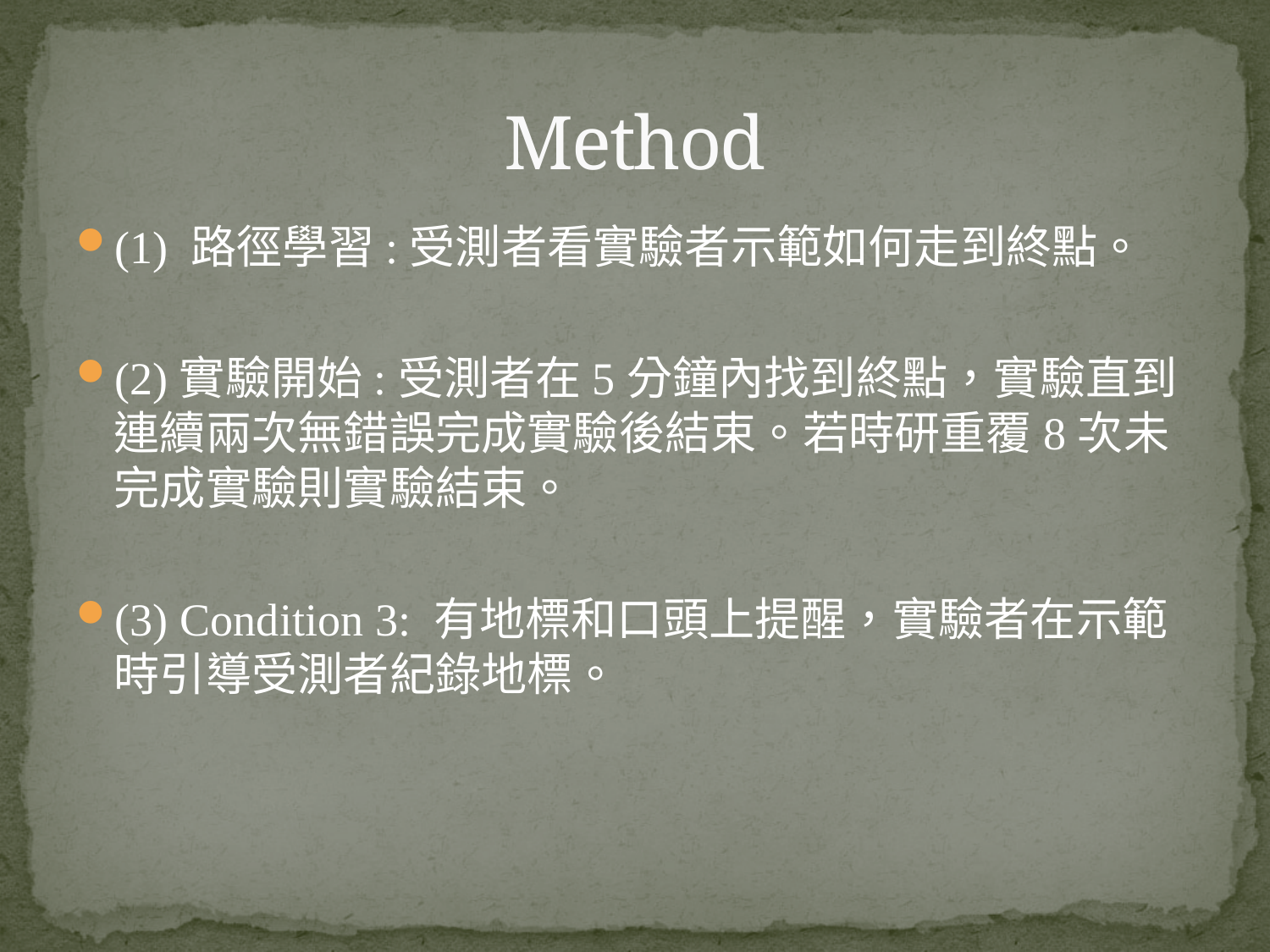

# Method
(1) 路徑學習:受測者看實驗者示範如何走到終點。

(2)實驗開始:受測者在5分鐘內找到終點，實驗直到連續兩次無錯誤完成實驗後結束。若時研重覆8次未完成實驗則實驗結束。

(3) Condition 3: 有地標和口頭上提醒，實驗者在示範時引導受測者紀錄地標。